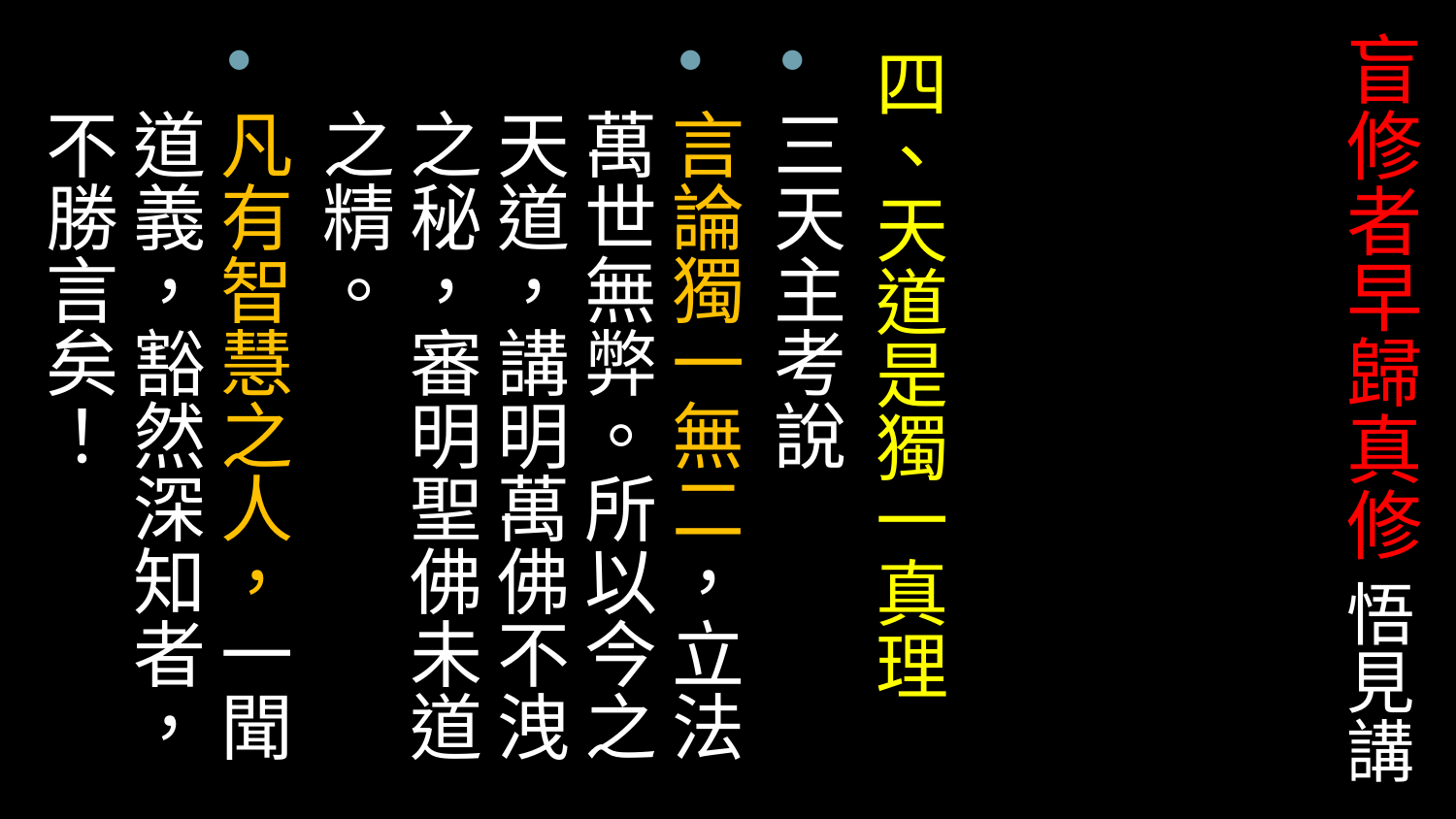

# 盲修者早歸真修 悟見講
四、天道是獨一真理
三天主考說
言論獨一無二，立法萬世無弊。所以今之天道，講明萬佛不洩之秘，審明聖佛未道之精。
凡有智慧之人，一聞道義，豁然深知者，不勝言矣！